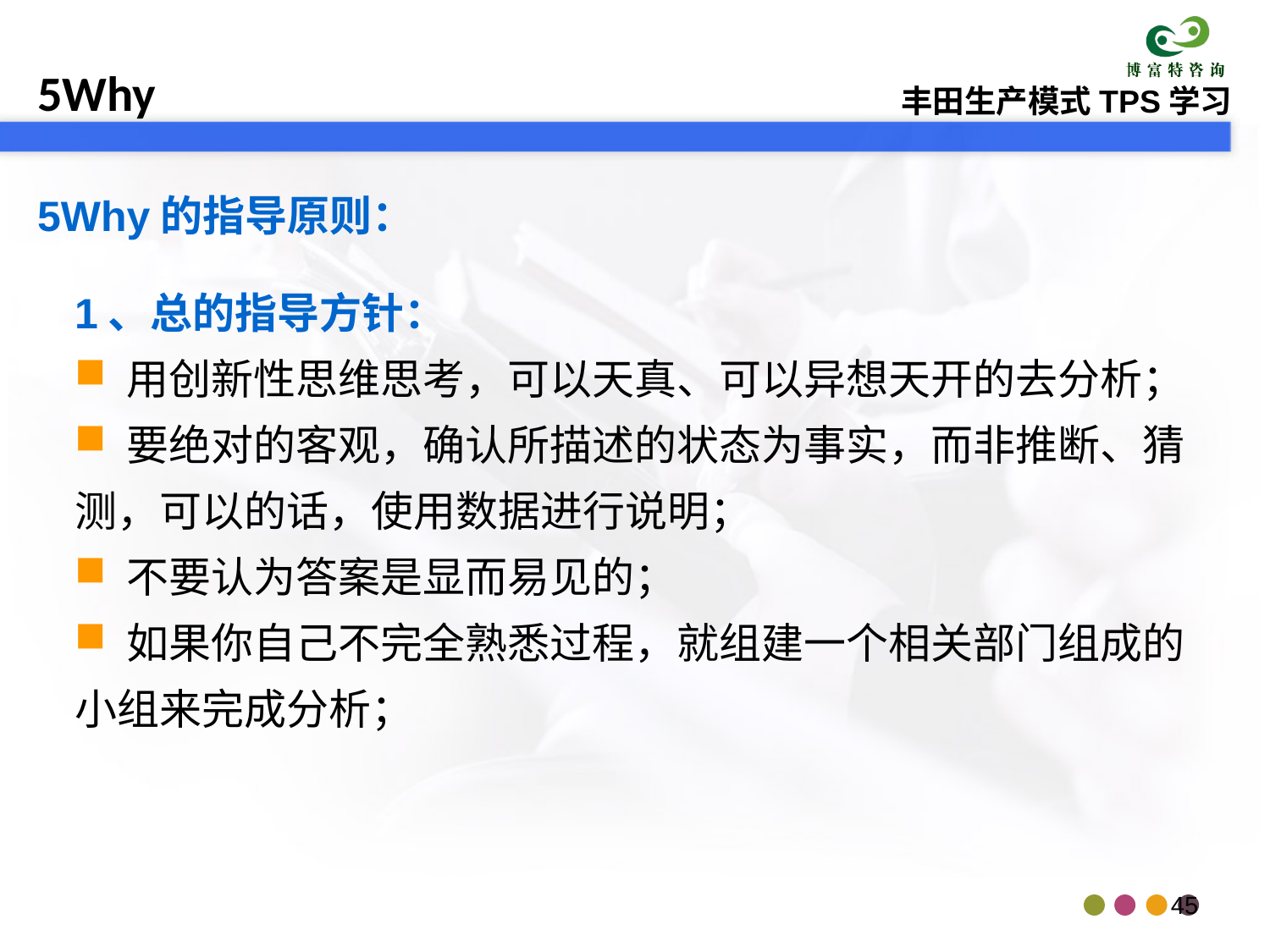

5Why的指导原则：
1、总的指导方针：
 用创新性思维思考，可以天真、可以异想天开的去分析；
 要绝对的客观，确认所描述的状态为事实，而非推断、猜测，可以的话，使用数据进行说明；
 不要认为答案是显而易见的；
 如果你自己不完全熟悉过程，就组建一个相关部门组成的小组来完成分析；